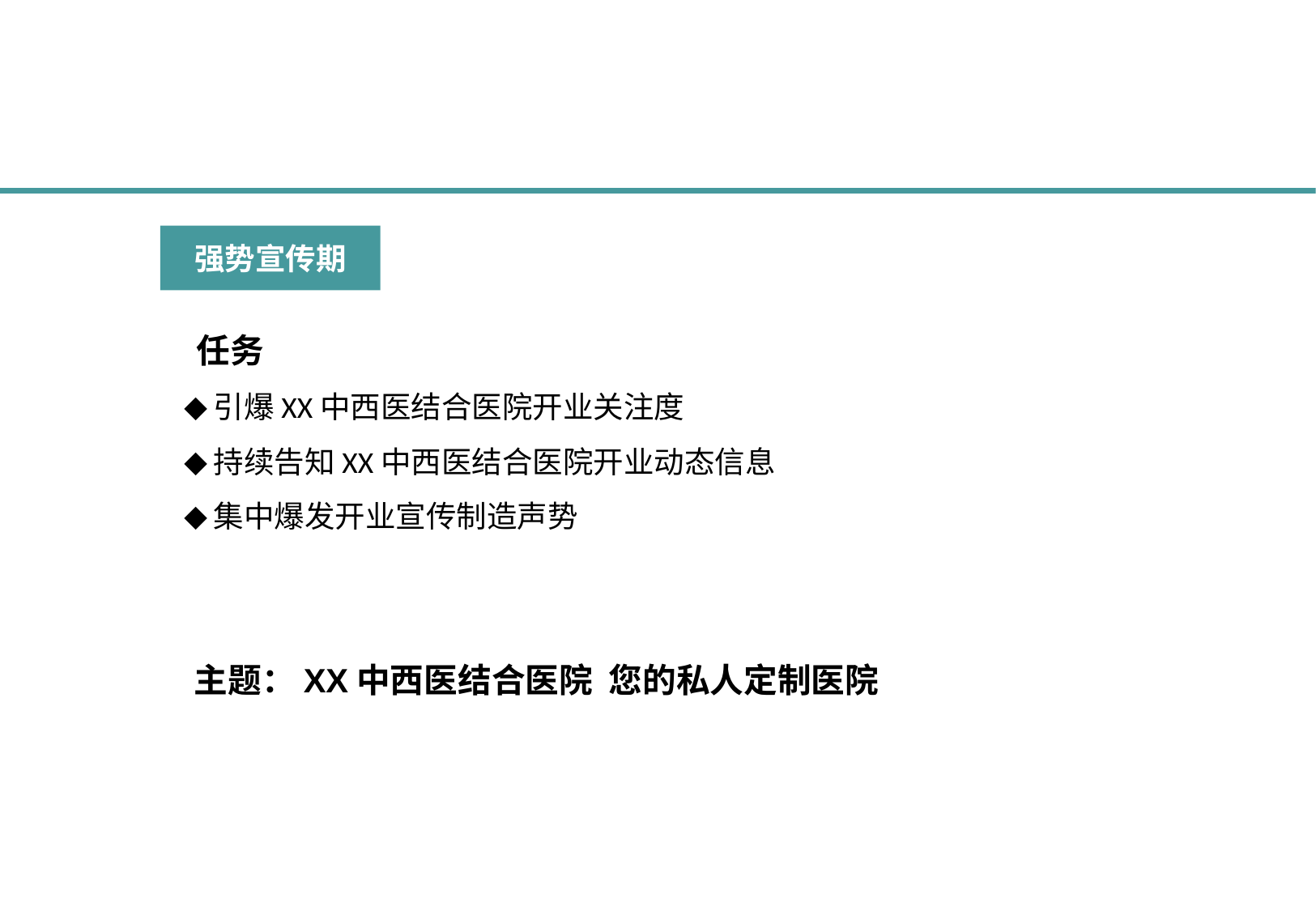

强势宣传期
 任务
◆引爆XX中西医结合医院开业关注度
◆持续告知XX中西医结合医院开业动态信息
◆集中爆发开业宣传制造声势

主题：XX中西医结合医院  您的私人定制医院